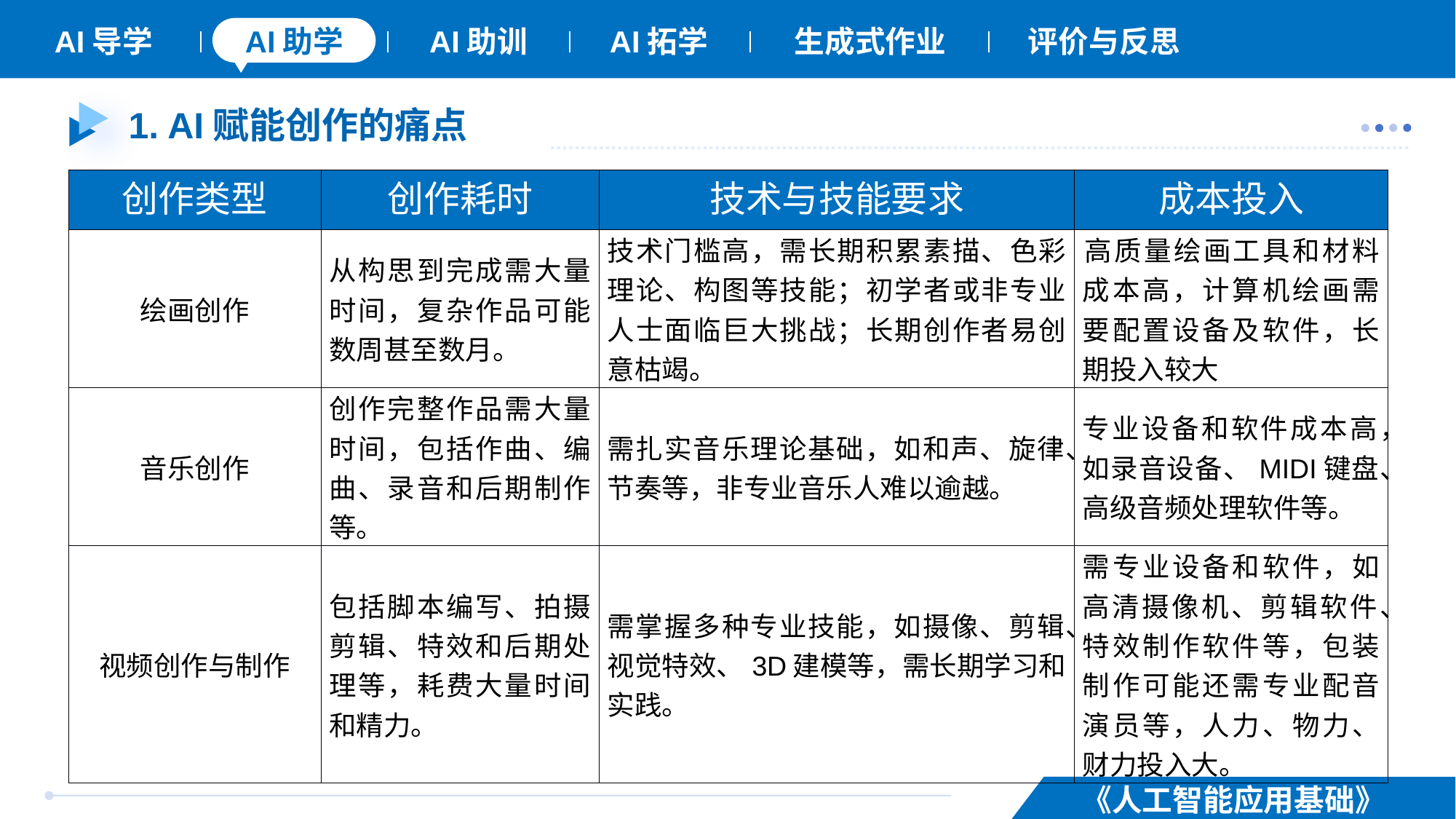

# 1. AI赋能创作的痛点
| 创作类型 | 创作耗时 | 技术与技能要求 | 成本投入 |
| --- | --- | --- | --- |
| 绘画创作 | 从构思到完成需大量时间，复杂作品可能数周甚至数月。 | 技术门槛高，需长期积累素描、色彩理论、构图等技能；初学者或非专业人士面临巨大挑战；长期创作者易创意枯竭。 | 高质量绘画工具和材料成本高，计算机绘画需要配置设备及软件，长期投入较大 |
| 音乐创作 | 创作完整作品需大量时间，包括作曲、编曲、录音和后期制作等。 | 需扎实音乐理论基础，如和声、旋律、节奏等，非专业音乐人难以逾越。 | 专业设备和软件成本高，如录音设备、MIDI键盘、高级音频处理软件等。 |
| 视频创作与制作 | 包括脚本编写、拍摄剪辑、特效和后期处理等，耗费大量时间和精力。 | 需掌握多种专业技能，如摄像、剪辑、视觉特效、3D建模等，需长期学习和实践。 | 需专业设备和软件，如高清摄像机、剪辑软件、特效制作软件等，包装制作可能还需专业配音演员等，人力、物力、财力投入大。 |